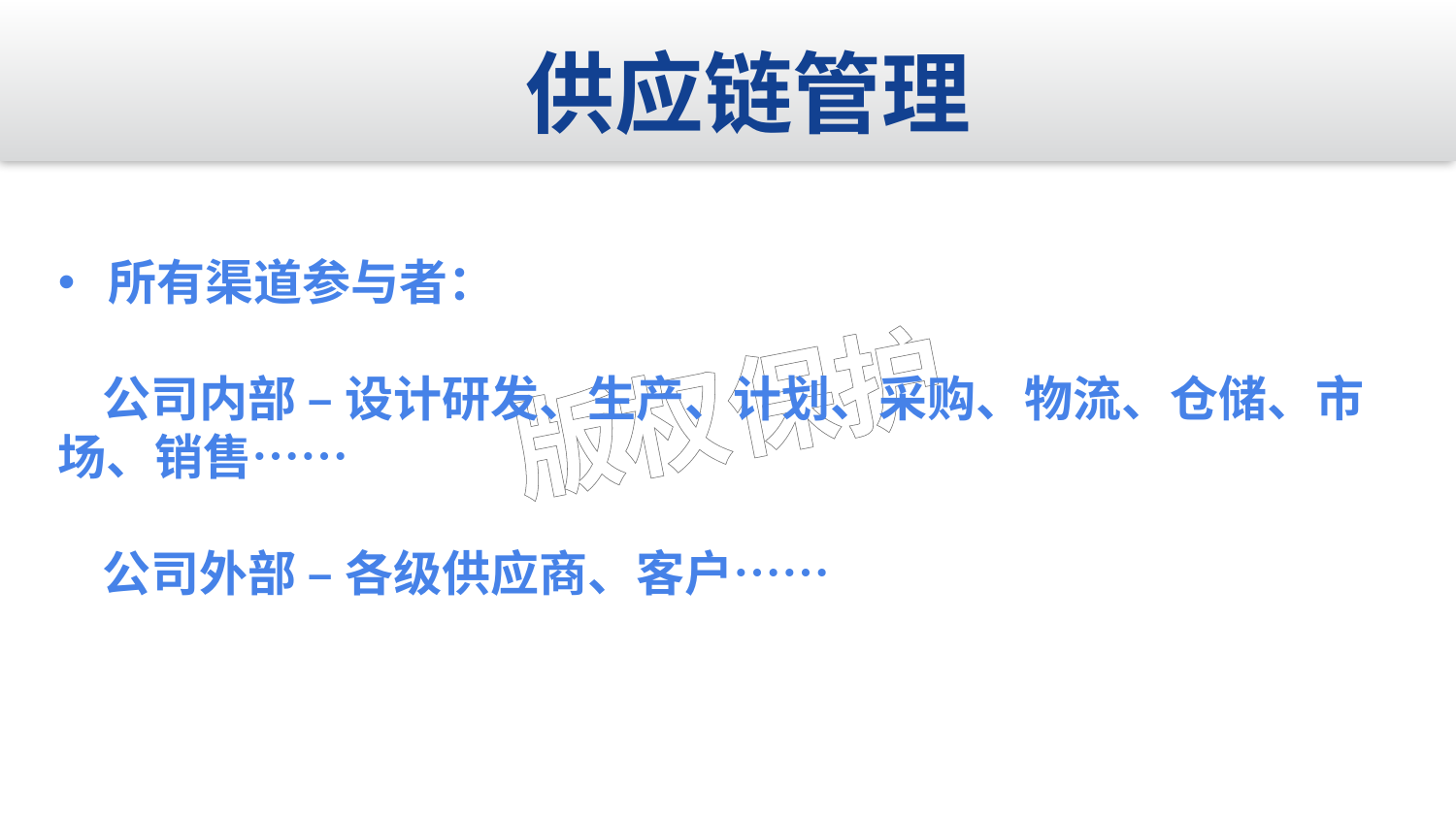

供应链管理

  所有渠道参与者：

   公司内部 – 设计研发、生产、计划、采购、物流、仓储、市场、销售……

   公司外部 – 各级供应商、客户……